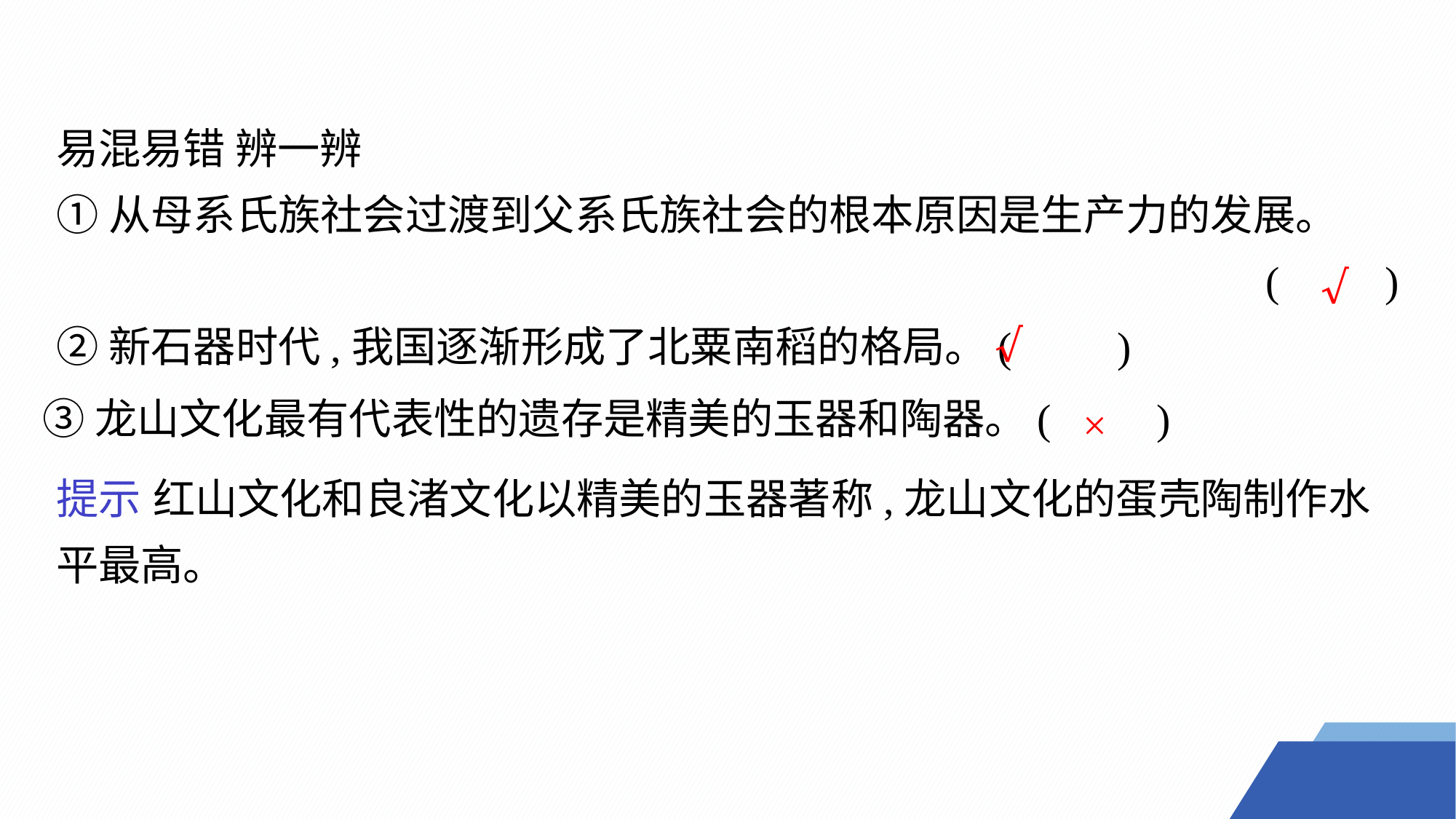

易混易错 辨一辨
①从母系氏族社会过渡到父系氏族社会的根本原因是生产力的发展。
(　　)
②新石器时代,我国逐渐形成了北粟南稻的格局。(　　)
√
√
③龙山文化最有代表性的遗存是精美的玉器和陶器。(　　)
×
提示 红山文化和良渚文化以精美的玉器著称,龙山文化的蛋壳陶制作水平最高。